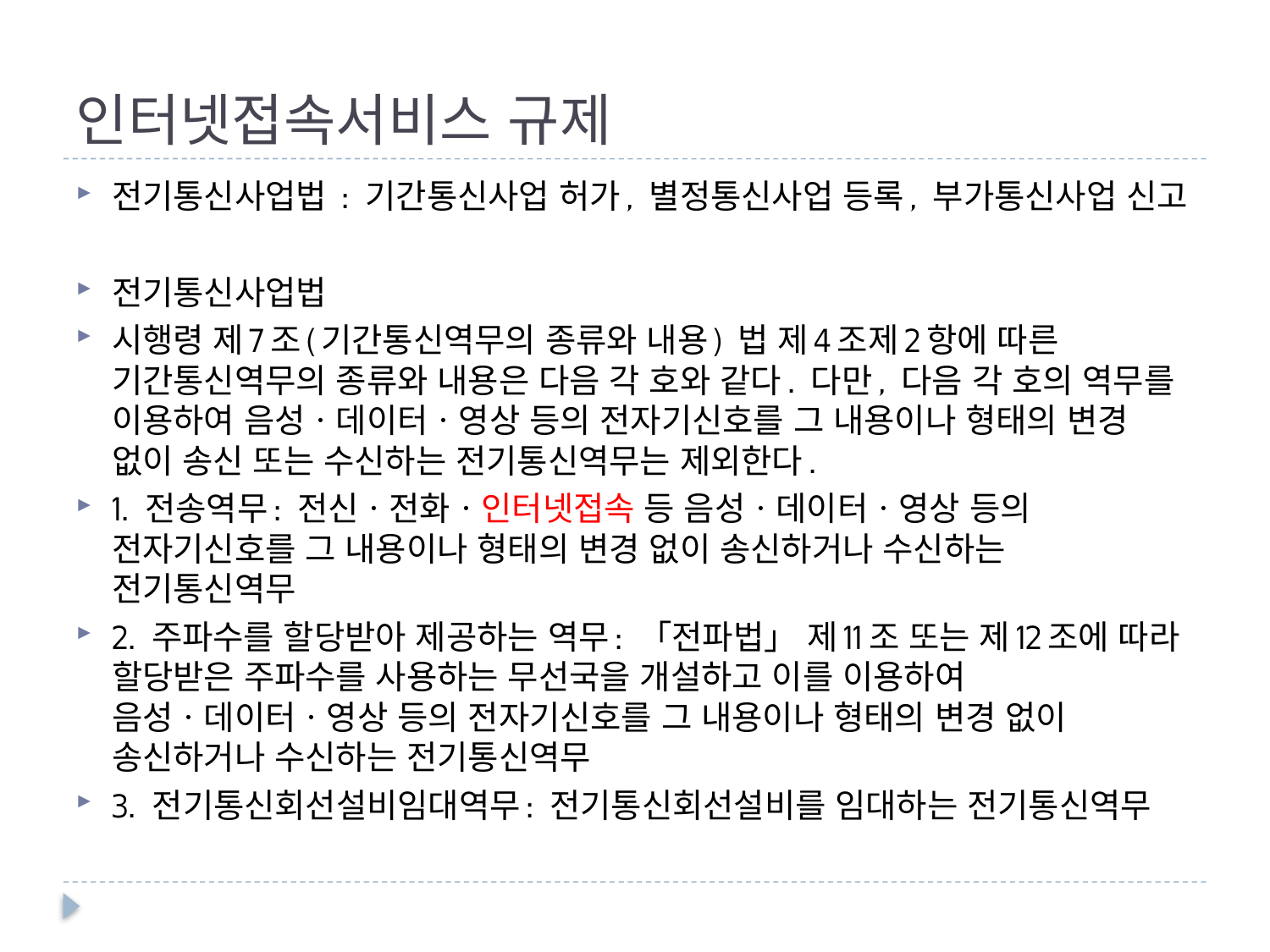

# 인터넷접속서비스 규제
전기통신사업법 : 기간통신사업 허가, 별정통신사업 등록, 부가통신사업 신고

전기통신사업법
시행령 제7조(기간통신역무의 종류와 내용) 법 제4조제2항에 따른 기간통신역무의 종류와 내용은 다음 각 호와 같다. 다만, 다음 각 호의 역무를 이용하여 음성ㆍ데이터ㆍ영상 등의 전자기신호를 그 내용이나 형태의 변경 없이 송신 또는 수신하는 전기통신역무는 제외한다.
1. 전송역무: 전신ㆍ전화ㆍ인터넷접속 등 음성ㆍ데이터ㆍ영상 등의 전자기신호를 그 내용이나 형태의 변경 없이 송신하거나 수신하는 전기통신역무
2. 주파수를 할당받아 제공하는 역무: 「전파법」 제11조 또는 제12조에 따라 할당받은 주파수를 사용하는 무선국을 개설하고 이를 이용하여 음성ㆍ데이터ㆍ영상 등의 전자기신호를 그 내용이나 형태의 변경 없이 송신하거나 수신하는 전기통신역무
3. 전기통신회선설비임대역무: 전기통신회선설비를 임대하는 전기통신역무